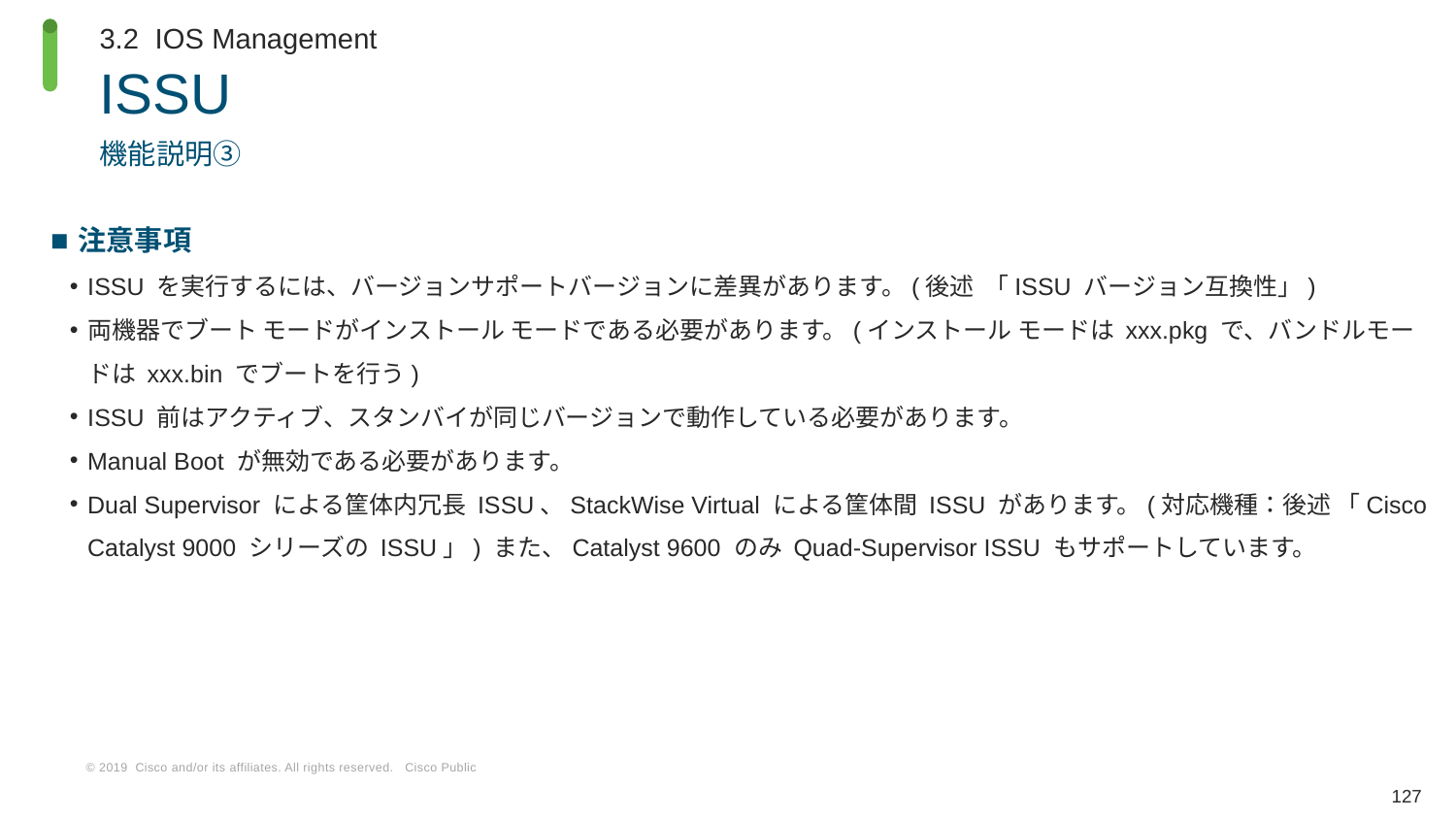

3.2  IOS Management
# ISSU
機能説明③
注意事項
ISSU を実行するには、バージョンサポートバージョンに差異があります。(後述  「ISSU バージョン互換性」)
両機器でブート モードがインストール モードである必要があります。(インストール モードは xxx.pkg で、バンドルモードは xxx.bin でブートを行う)
ISSU 前はアクティブ、スタンバイが同じバージョンで動作している必要があります。
Manual Boot が無効である必要があります。
Dual Supervisor による筐体内冗長 ISSU、StackWise Virtual による筐体間 ISSU があります。(対応機種：後述 「Cisco Catalyst 9000 シリーズの ISSU」) また、Catalyst 9600 のみ Quad-Supervisor ISSU もサポートしています。

127